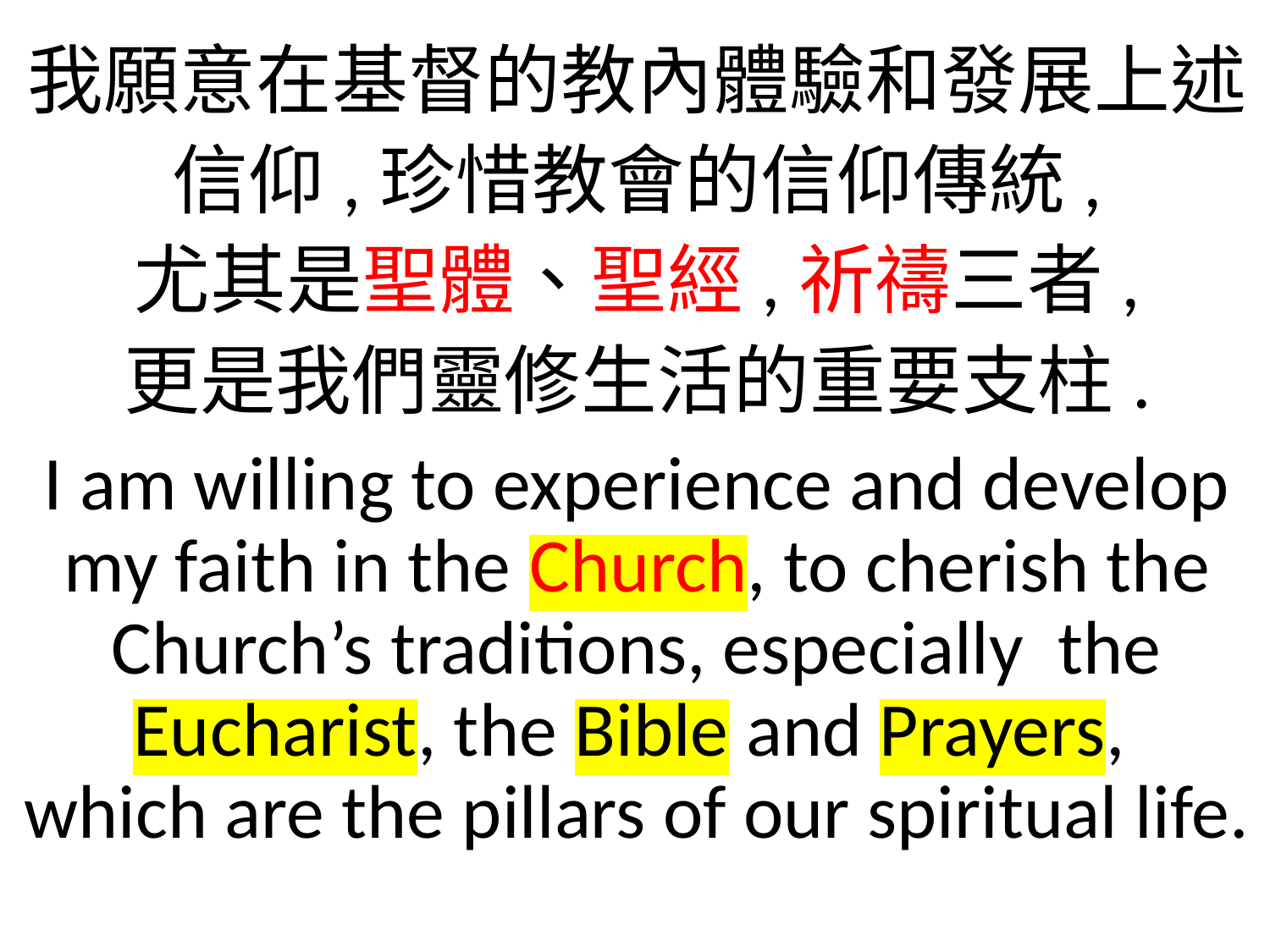

我願意在基督的教內體驗和發展上述信仰,珍惜教會的信仰傳統,
尤其是聖體、聖經,祈禱三者,
更是我們靈修生活的重要支柱.
I am willing to experience and develop my faith in the Church, to cherish the Church’s traditions, especially  the Eucharist, the Bible and Prayers,
which are the pillars of our spiritual life.